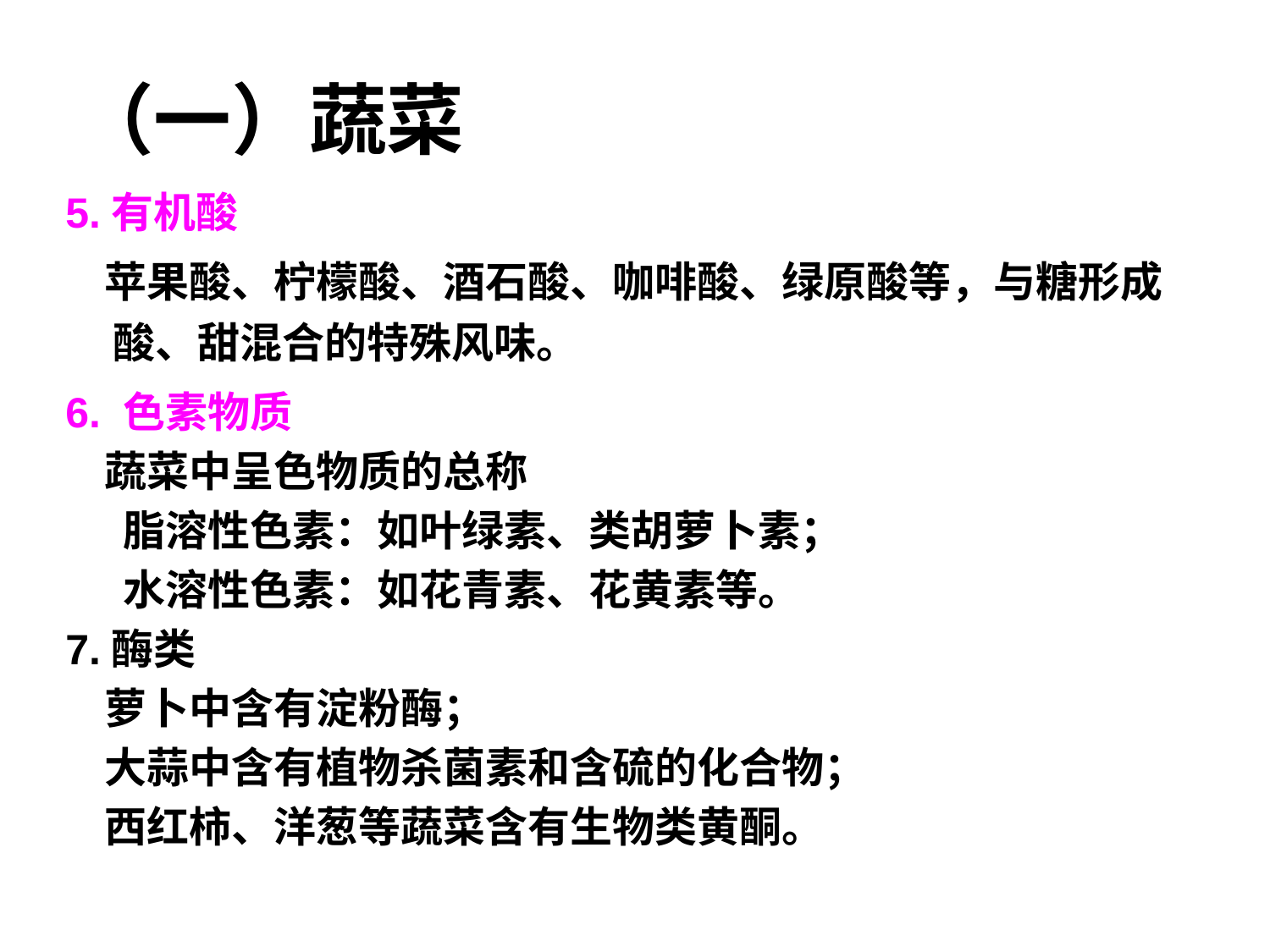

# （一）蔬菜
5.有机酸
   苹果酸、柠檬酸、酒石酸、咖啡酸、绿原酸等，与糖形成酸、甜混合的特殊风味。
6. 色素物质
   蔬菜中呈色物质的总称
     脂溶性色素：如叶绿素、类胡萝卜素；
     水溶性色素：如花青素、花黄素等。
7.酶类
   萝卜中含有淀粉酶；
   大蒜中含有植物杀菌素和含硫的化合物；
   西红柿、洋葱等蔬菜含有生物类黄酮。